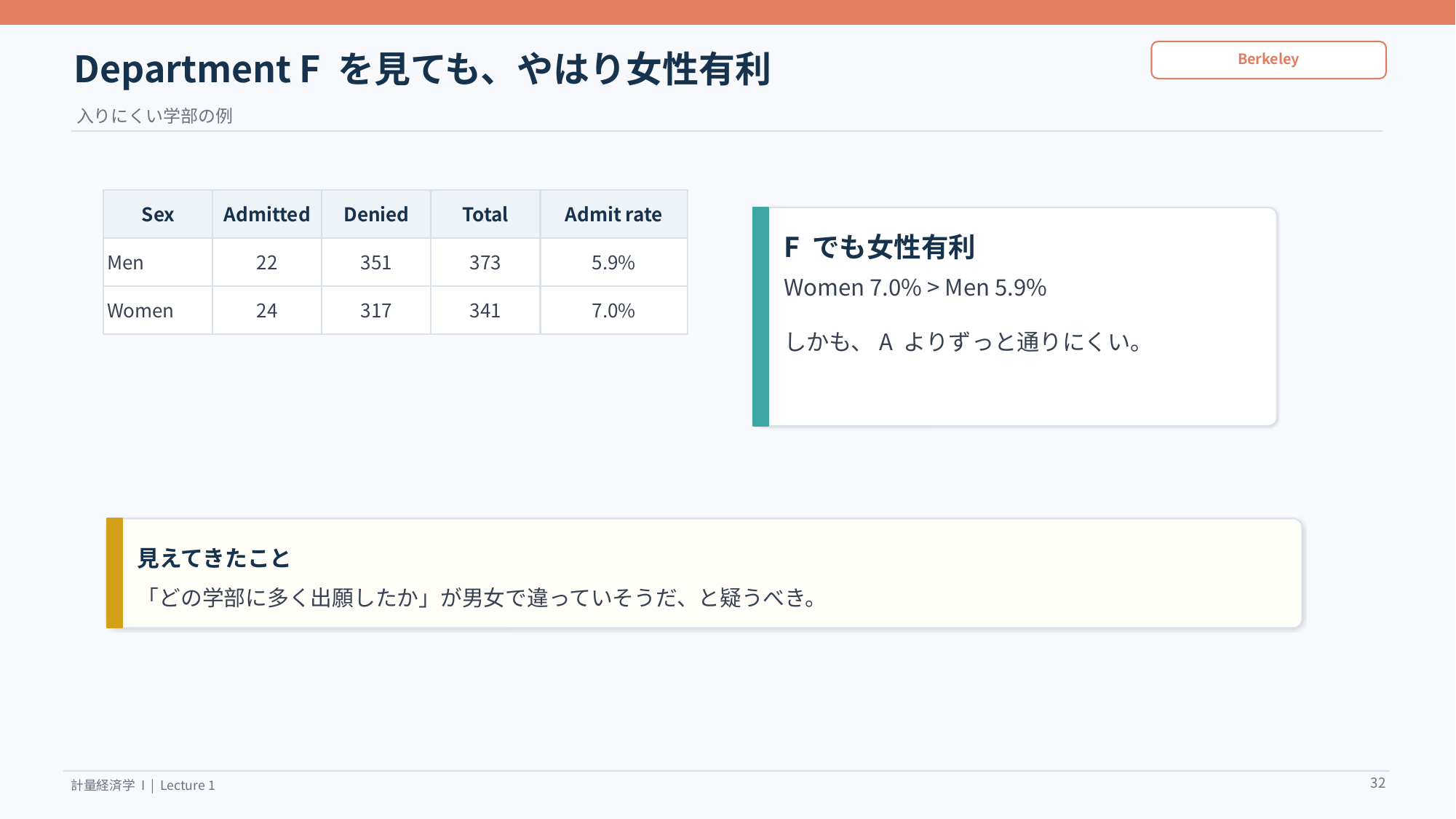

Department F を見ても、やはり女性有利

Berkeley
入りにくい学部の例

Sex
Admitted
Denied
Total
Admit rate

F でも女性有利

Men
22
351
373
5.9%
Women 7.0% > Men 5.9%

しかも、A よりずっと通りにくい。

Women
24
317
341
7.0%

見えてきたこと
「どの学部に多く出願したか」が男女で違っていそうだ、と疑うべき。

32
計量経済学 I  |  Lecture 1